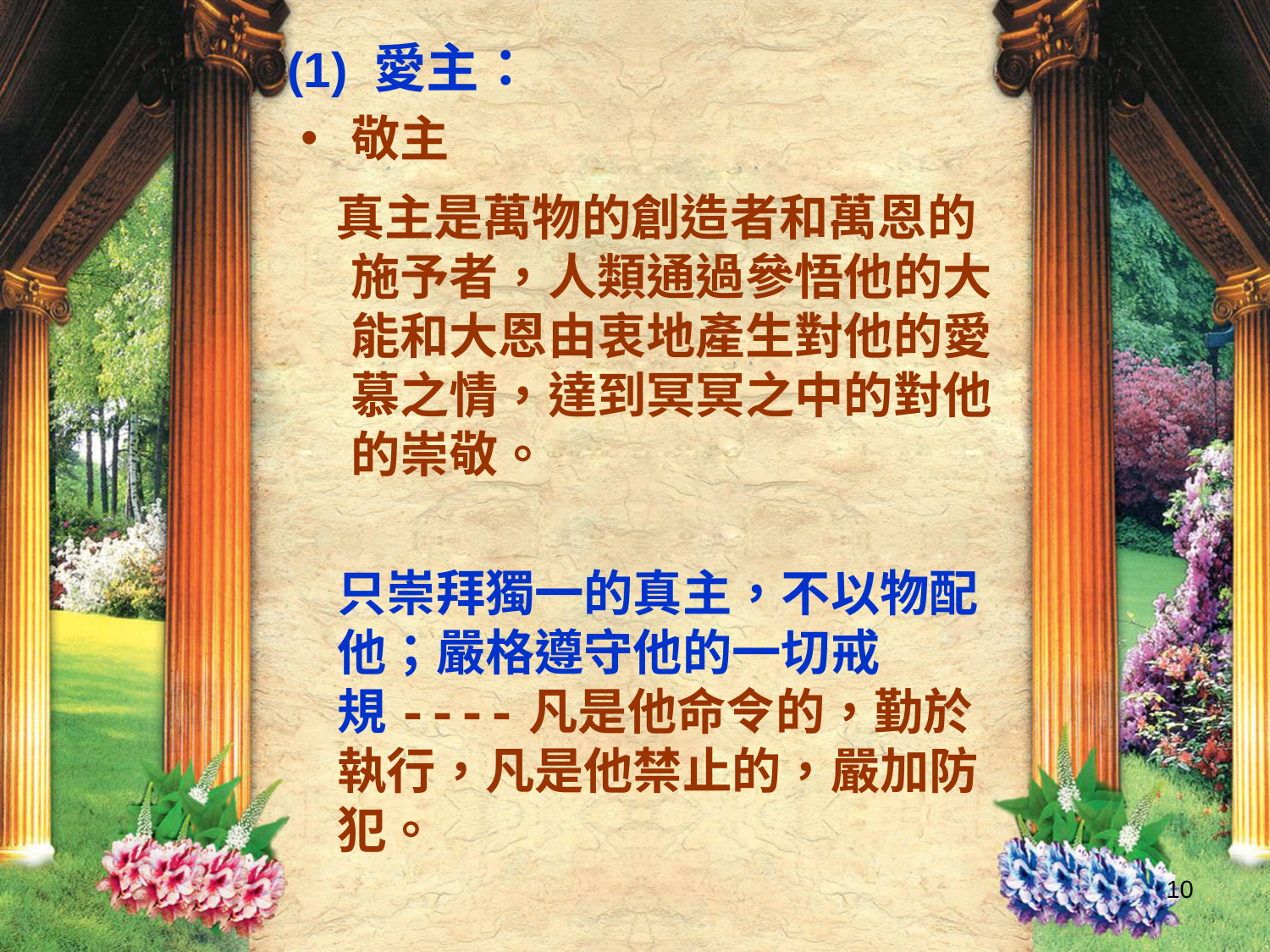

(1) 愛主：
敬主
  真主是萬物的創造者和萬恩的施予者，人類通過參悟他的大能和大恩由衷地產生對他的愛慕之情，達到冥冥之中的對他的崇敬。
只崇拜獨一的真主，不以物配他；嚴格遵守他的一切戒規----凡是他命令的，勤於執行，凡是他禁止的，嚴加防犯。
10